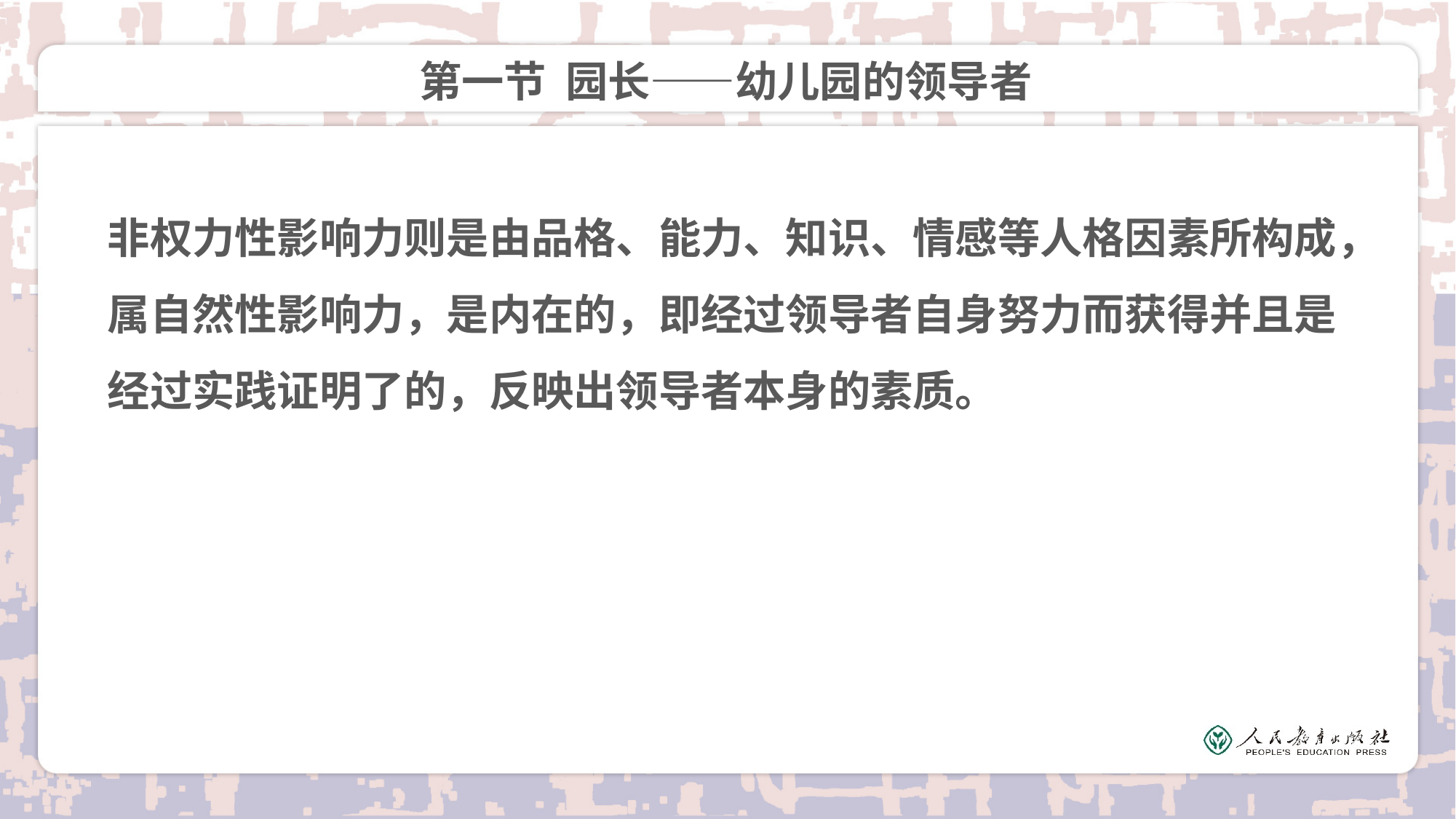

# 第一节  园长——幼儿园的领导者
非权力性影响力则是由品格、能力、知识、情感等人格因素所构成，属自然性影响力，是内在的，即经过领导者自身努力而获得并且是经过实践证明了的，反映出领导者本身的素质。